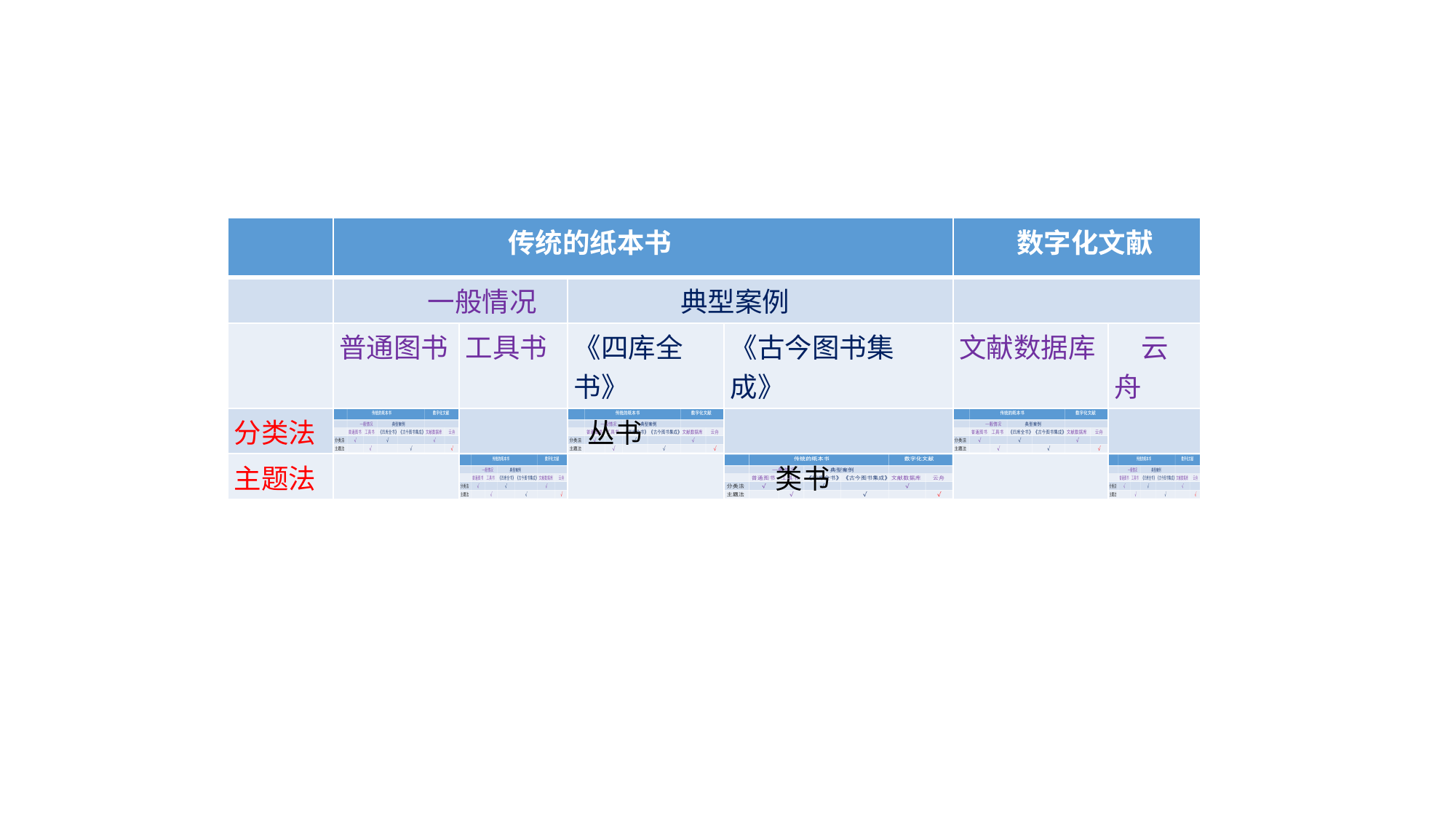

#
|  | 传统的纸本书 |  |  |  | 数字化文献 |  |
| --- | --- | --- | --- | --- | --- | --- |
|  | 一般情况 |  | 典型案例 |  |  |  |
|  | 普通图书 | 工具书 | 《四库全书》 | 《古今图书集成》 | 文献数据库 | 云舟 |
| 分类法 |  |  | 丛书 |  |  |  |
| 主题法 |  |  |  | 类书 |  |  |